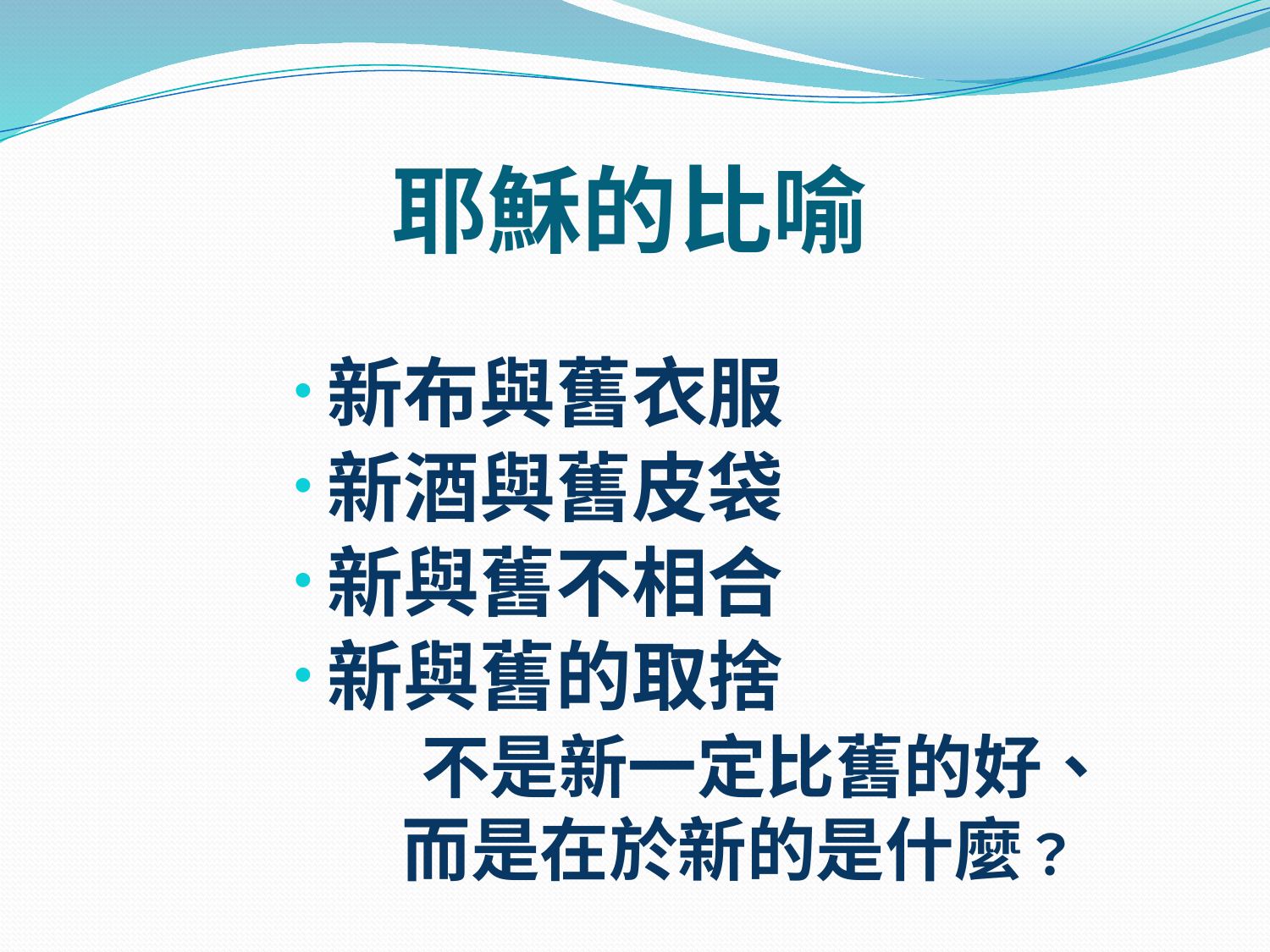

# 耶穌的比喻
新布與舊衣服
新酒與舊皮袋
新與舊不相合
新與舊的取捨
  不是新一定比舊的好、而是在於新的是什麼？